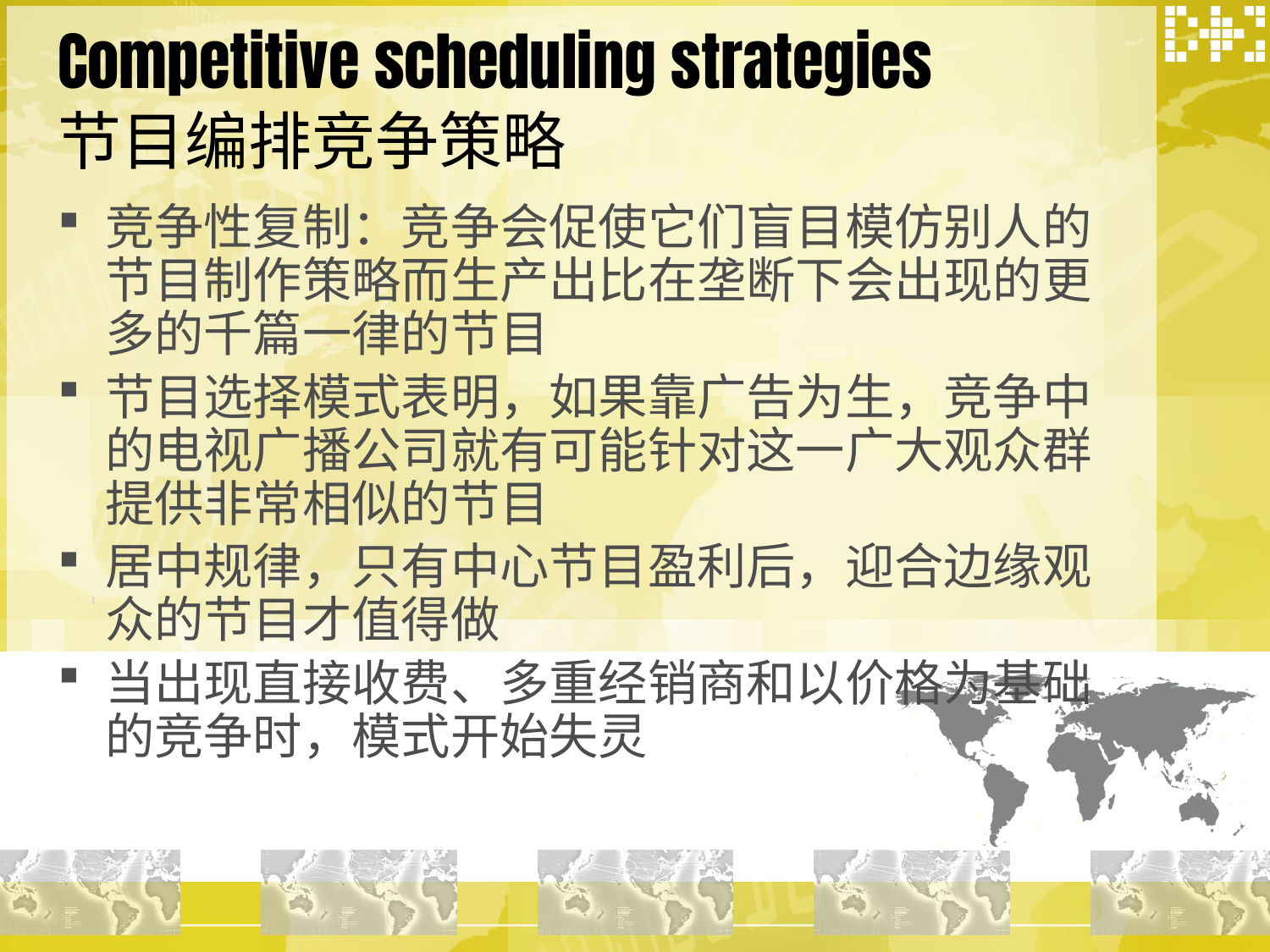

# Competitive scheduling strategies 节目编排竞争策略
竞争性复制：竞争会促使它们盲目模仿别人的节目制作策略而生产出比在垄断下会出现的更多的千篇一律的节目
节目选择模式表明，如果靠广告为生，竞争中的电视广播公司就有可能针对这一广大观众群提供非常相似的节目
居中规律，只有中心节目盈利后，迎合边缘观众的节目才值得做
当出现直接收费、多重经销商和以价格为基础的竞争时，模式开始失灵